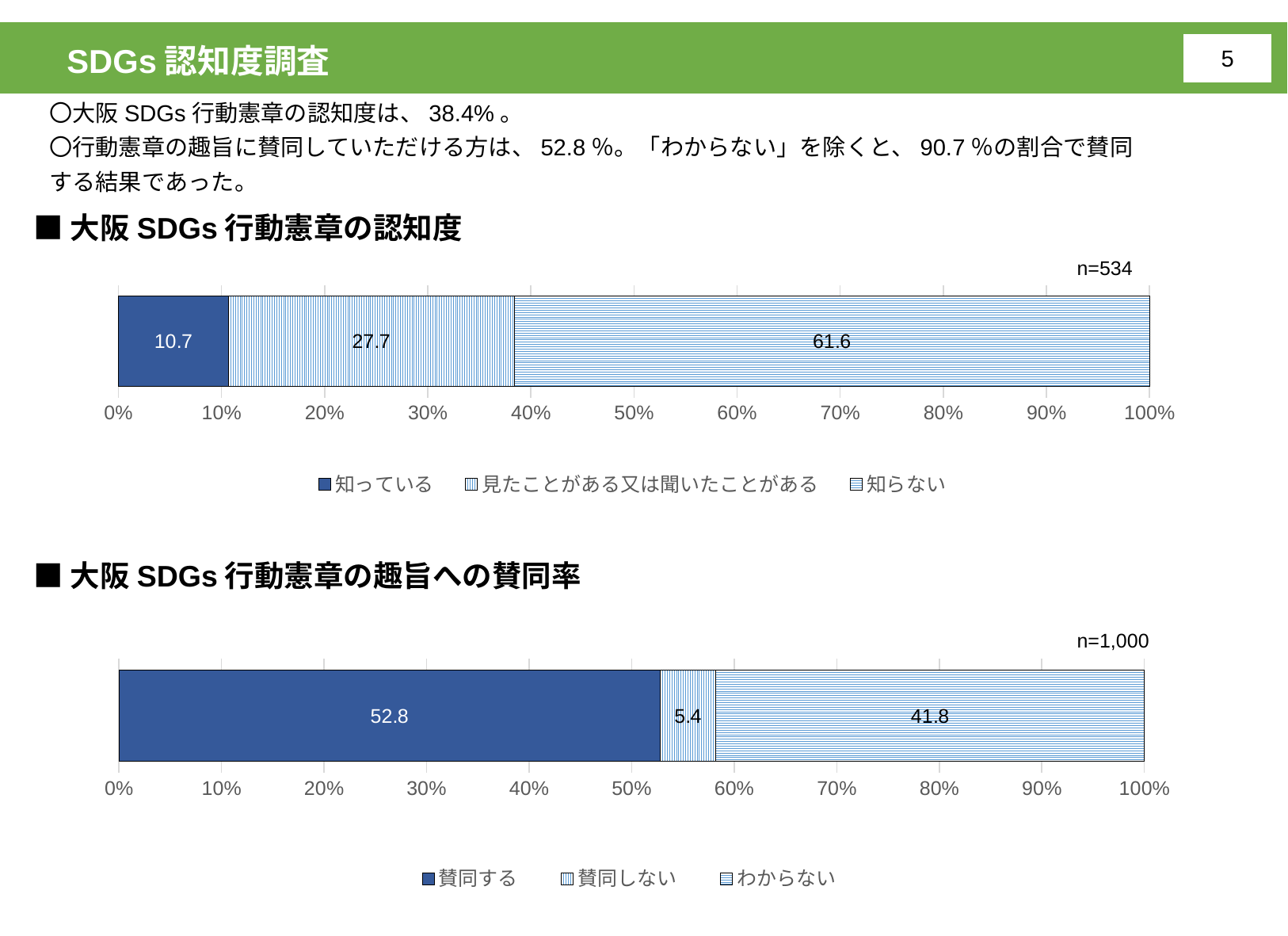

SDGs認知度調査
5
〇大阪SDGs行動憲章の認知度は、38.4%。
〇行動憲章の趣旨に賛同していただける方は、52.8％。「わからない」を除くと、90.7％の割合で賛同する結果であった。
■大阪SDGs行動憲章の認知度
n=534

### Chart

| Category | 知っている | 見たことがある又は聞いたことがある | 知らない |
|---|---|---|---|
| 全体 | 10.674157303371 | 27.715355805243 | 61.610486891386 |
■大阪SDGs行動憲章の趣旨への賛同率
n=1,000

### Chart

| Category | 賛同する | 賛同しない | わからない |
|---|---|---|---|
| 全体 | 52.8 | 5.4 | 41.8 |